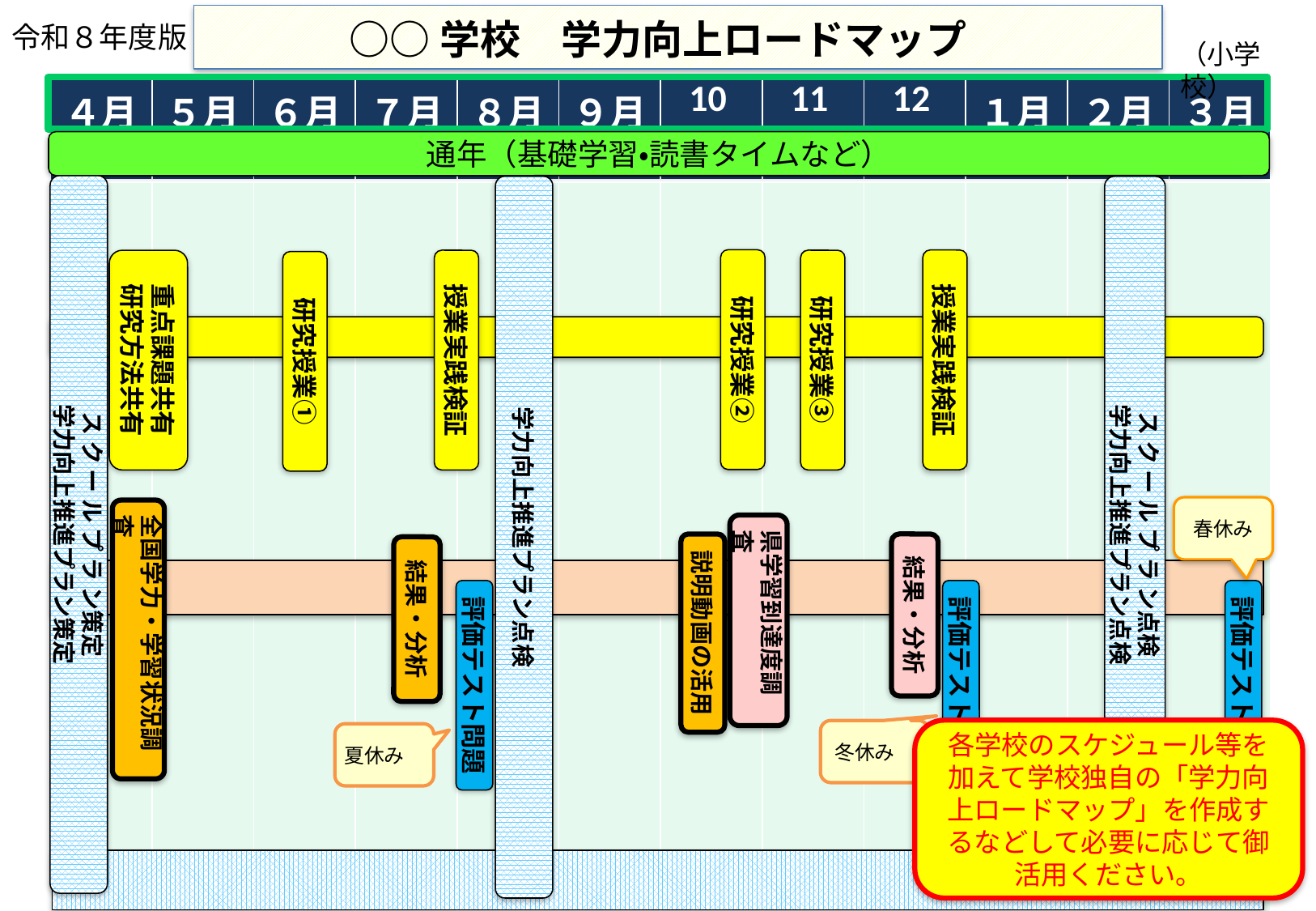

○○学校　学力向上ロードマップ
令和８年度版
（小学校）
| ４月 | ５月 | ６月 | ７月 | ８月 | ９月 | 10月 | 11月 | 12月 | １月 | ２月 | ３月 |
| --- | --- | --- | --- | --- | --- | --- | --- | --- | --- | --- | --- |
|  |  |  |  |  |  |  |  |  |  |  |  |

通年（基礎学習・読書タイムなど）
ス ク ー ル プ ラ ン策定
学力向上推進プラン策定
学力向上推進プラン点検
ス ク ー ル プ ラ ン点検
学力向上推進プラン点検
研究授業②
授業実践検証
重点課題共有
研究方法共有
授業実践検証
研究授業③
研究授業①

春休み
全国学力・学習状況調査
県学習到達度調査
説明動画の活用
結果・分析
結果・分析

評価テスト問題
評価テスト問題
評価テスト問題
各学校のスケジュール等を
加えて学校独自の「学力向上ロードマップ」を作成するなどして必要に応じて御活用ください。
冬休み
夏休み